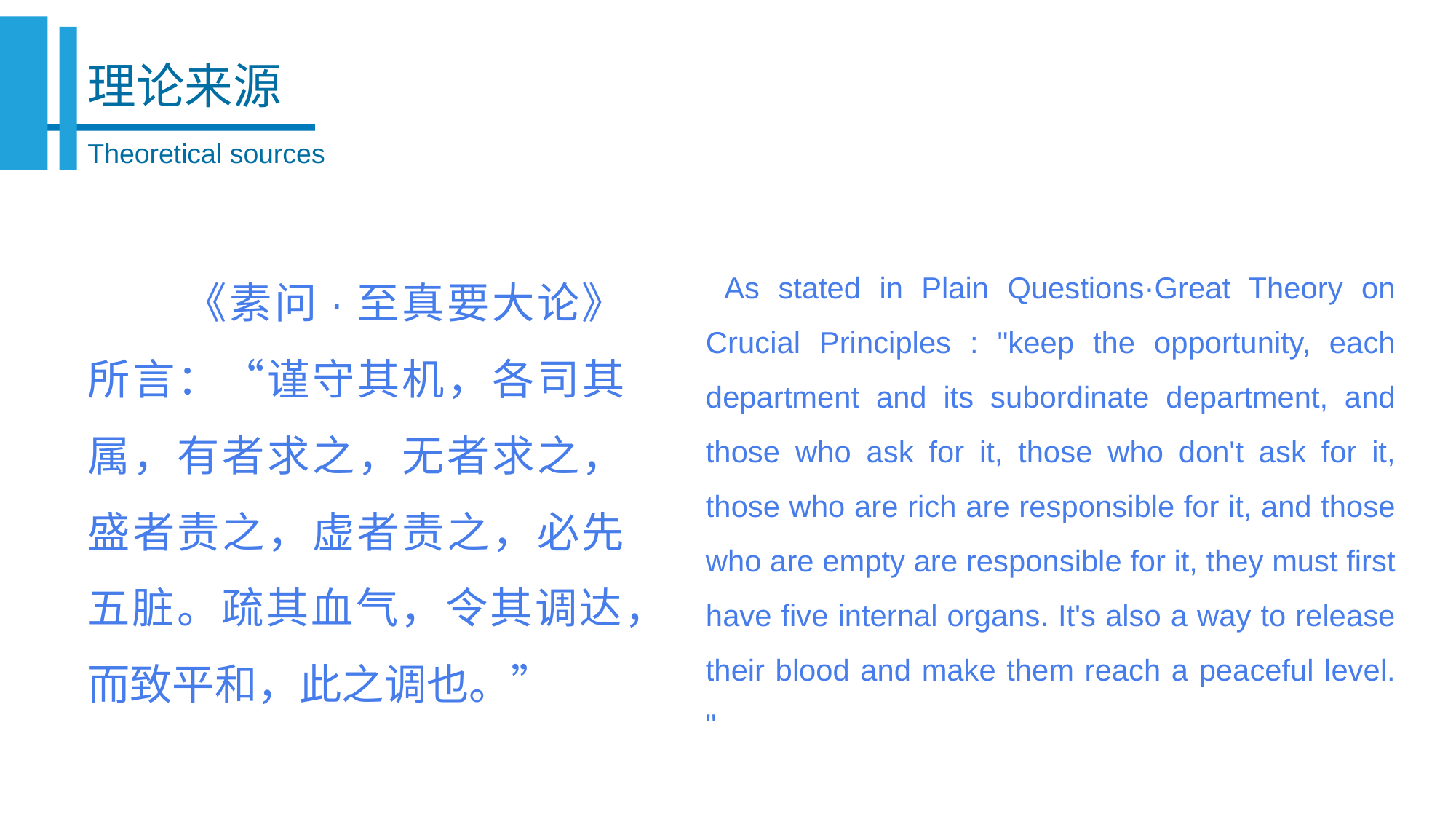

理论来源
Theoretical sources
《素问·至真要大论》所言：“谨守其机，各司其属，有者求之，无者求之，盛者责之，虚者责之，必先五脏。疏其血气，令其调达，而致平和，此之调也。”
 As stated in Plain Questions·Great Theory on Crucial Principles : "keep the opportunity, each department and its subordinate department, and those who ask for it, those who don't ask for it, those who are rich are responsible for it, and those who are empty are responsible for it, they must first have five internal organs. It's also a way to release their blood and make them reach a peaceful level. "